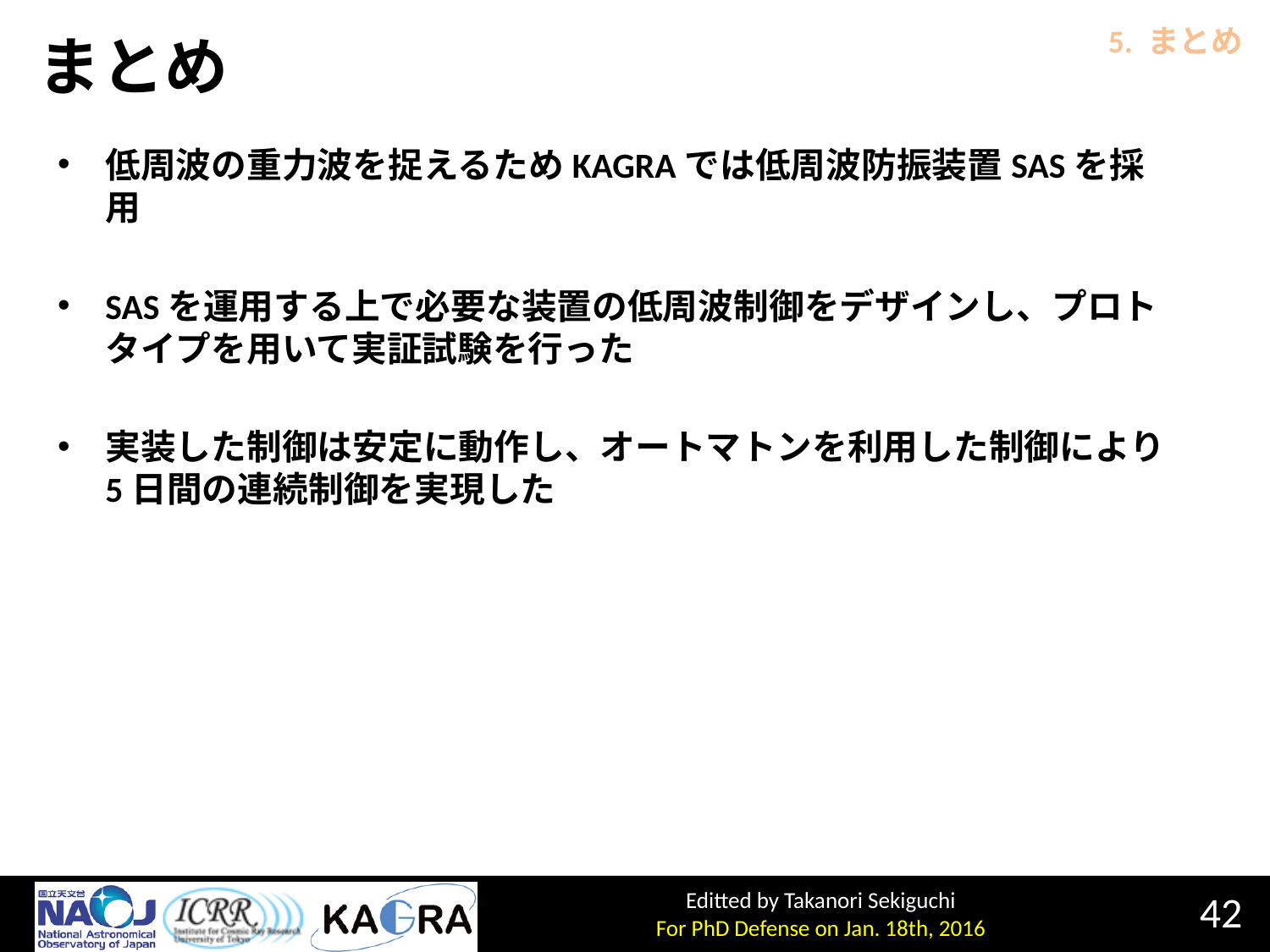

5. まとめ
# まとめ
低周波の重力波を捉えるためKAGRAでは低周波防振装置SASを採用

SASを運用する上で必要な装置の低周波制御をデザインし、プロトタイプを用いて実証試験を行った

実装した制御は安定に動作し、オートマトンを利用した制御により5日間の連続制御を実現した
42